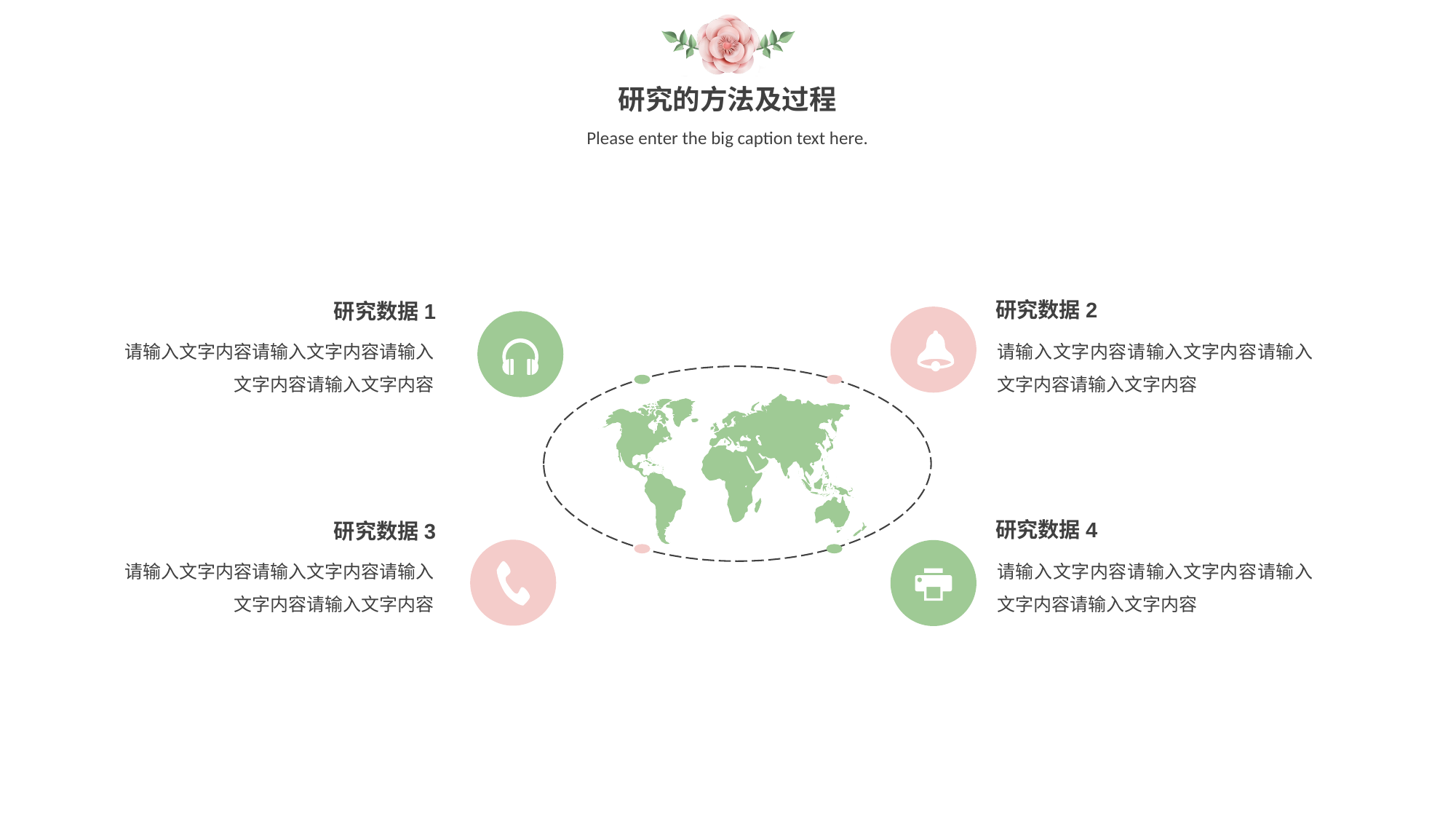

研究的方法及过程
Please enter the big caption text here.
研究数据2
研究数据1

请输入文字内容请输入文字内容请输入文字内容请输入文字内容
请输入文字内容请输入文字内容请输入文字内容请输入文字内容

研究数据4
研究数据3

请输入文字内容请输入文字内容请输入文字内容请输入文字内容
请输入文字内容请输入文字内容请输入文字内容请输入文字内容